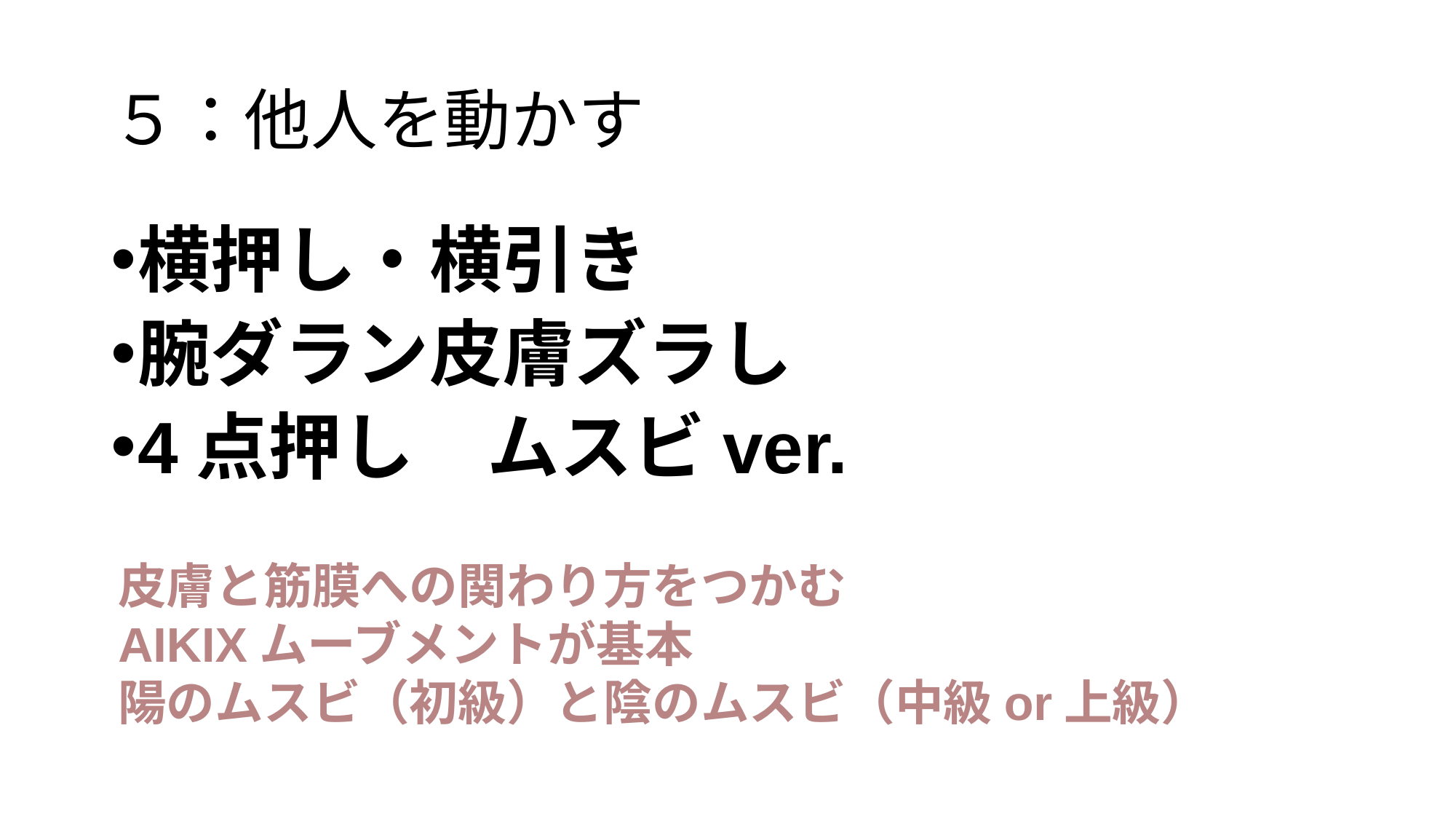

# ５：他人を動かす
横押し・横引き
腕ダラン皮膚ズラし
4点押し　ムスビver.
皮膚と筋膜への関わり方をつかむ
AIKIXムーブメントが基本
陽のムスビ（初級）と陰のムスビ（中級or上級）